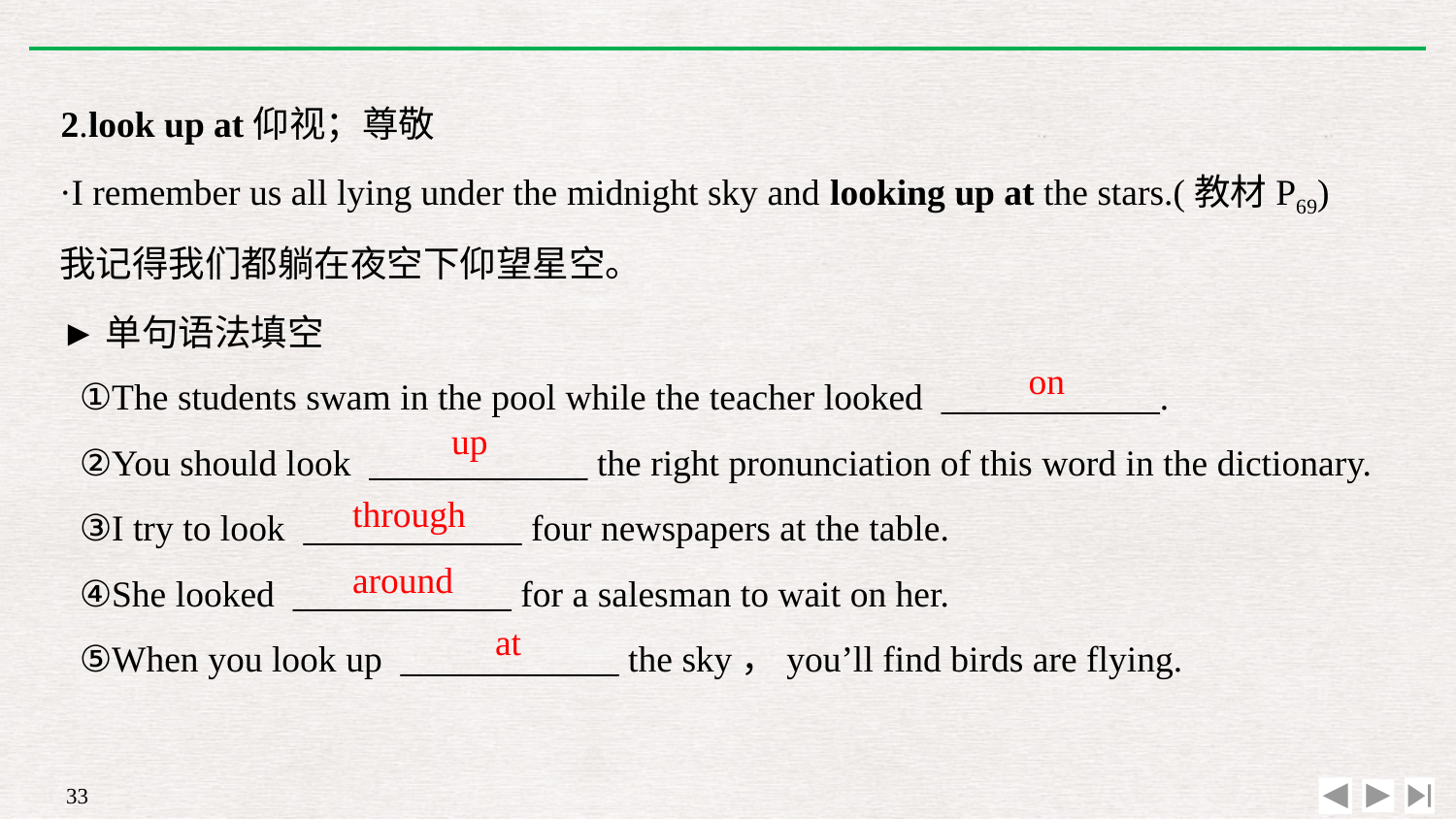

2.look up at仰视；尊敬
·I remember us all lying under the midnight sky and looking up at the stars.(教材P69)
我记得我们都躺在夜空下仰望星空。
►单句语法填空
①The students swam in the pool while the teacher looked  ____________.
②You should look  ____________ the right pronunciation of this word in the dictionary.
③I try to look  ____________ four newspapers at the table.
④She looked  ____________ for a salesman to wait on her.
⑤When you look up  ____________ the sky，you’ll find birds are flying.
on
up
through
around
at